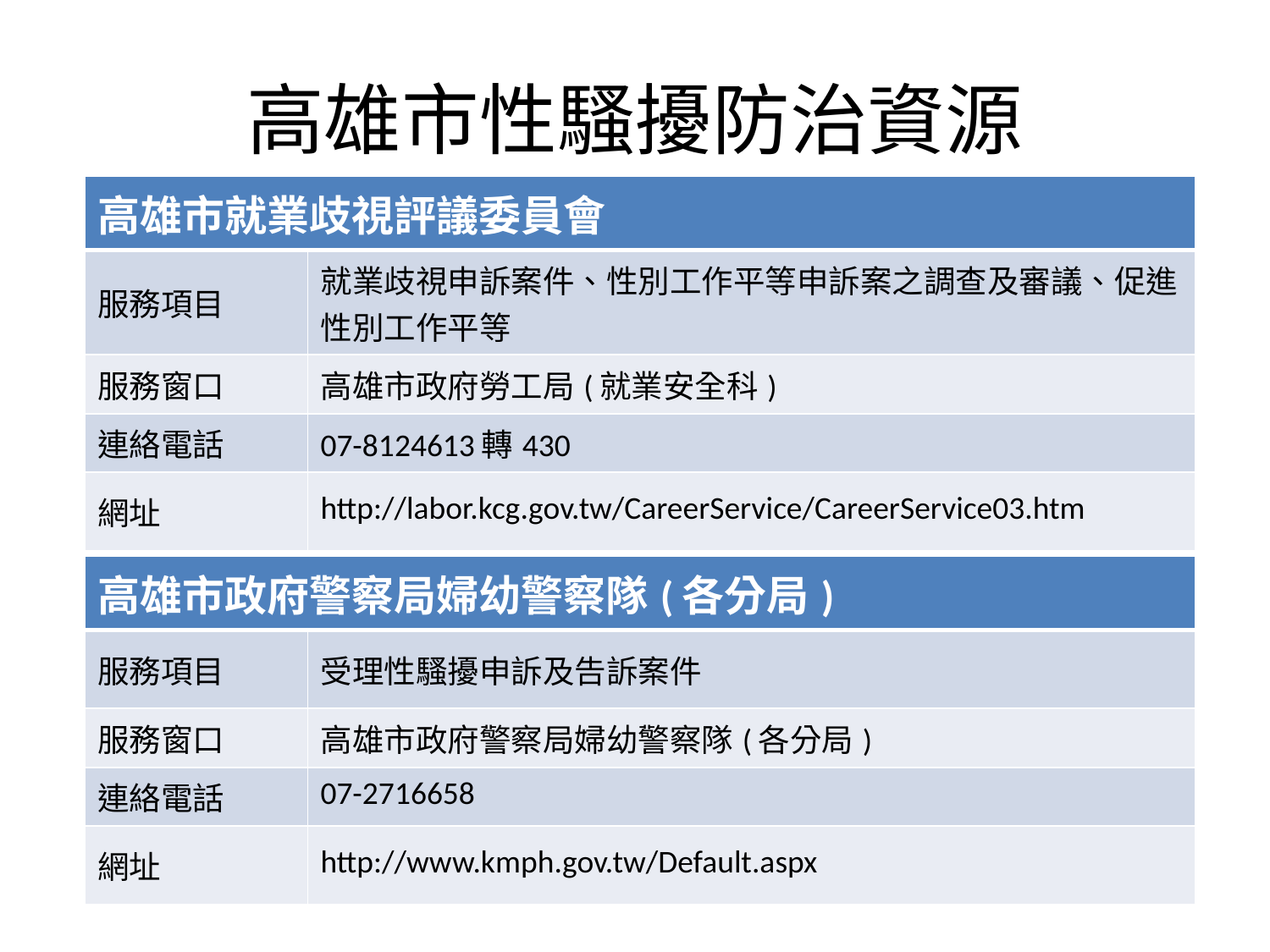

# 高雄市性騷擾防治資源
| 高雄市就業歧視評議委員會 |  |
| --- | --- |
| 服務項目 | 就業歧視申訴案件、性別工作平等申訴案之調查及審議、促進性別工作平等 |
| 服務窗口 | 高雄市政府勞工局(就業安全科) |
| 連絡電話 | 07-8124613轉430 |
| 網址 | http://labor.kcg.gov.tw/CareerService/CareerService03.htm |
| 高雄市政府警察局婦幼警察隊(各分局) |  |
| --- | --- |
| 服務項目 | 受理性騷擾申訴及告訴案件 |
| 服務窗口 | 高雄市政府警察局婦幼警察隊(各分局) |
| 連絡電話 | 07-2716658 |
| 網址 | http://www.kmph.gov.tw/Default.aspx |